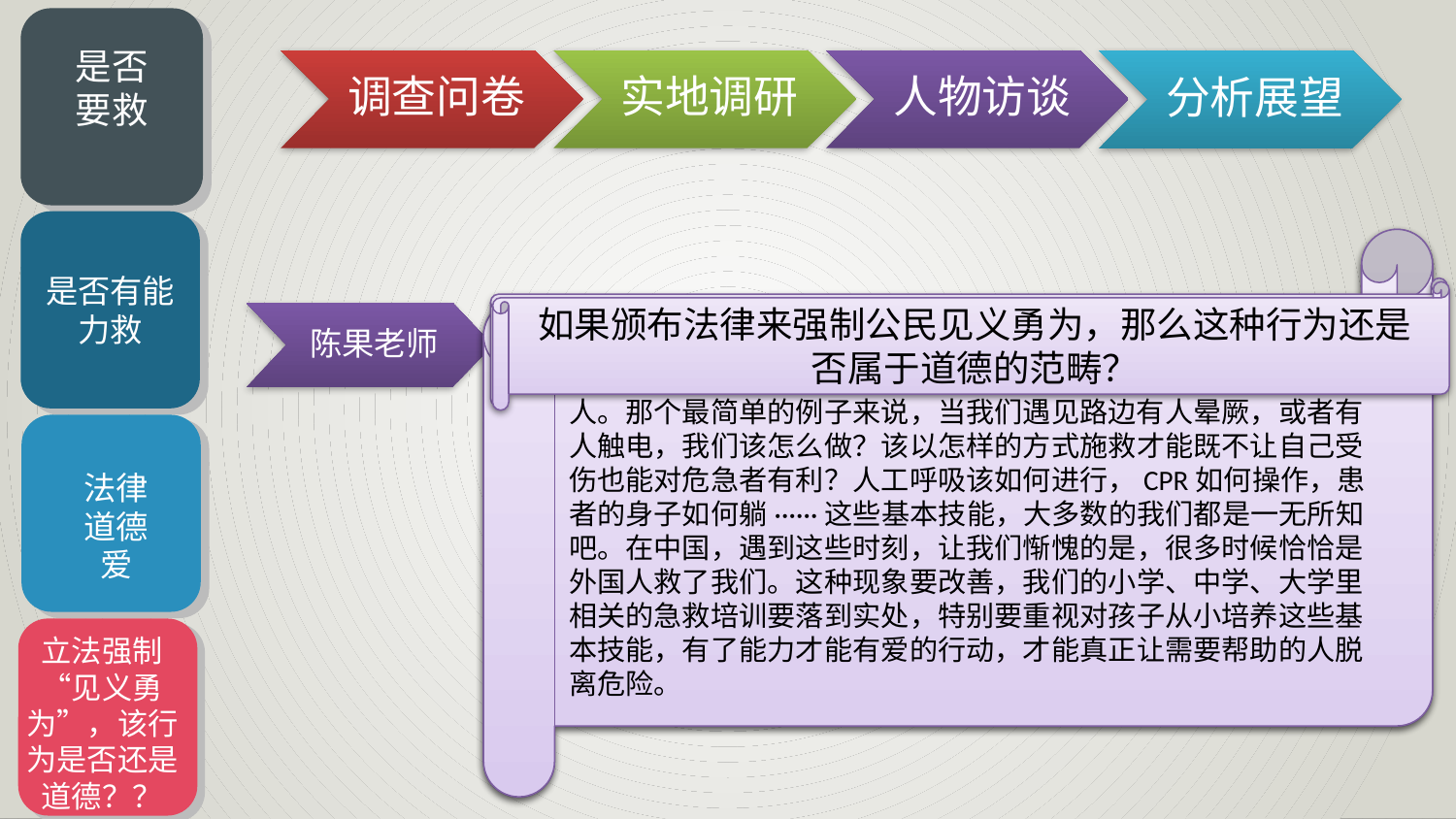

是否
要救

调查问卷
实地调研
人物访谈
分析展望
是否有能力救

当下，是我们的教育出了问题，社会环境出了问题，导致我们内心的善意、勇气、正义没有办法转化成行动，来帮助需要帮助的人。那个最简单的例子来说，当我们遇见路边有人晕厥，或者有人触电，我们该怎么做？该以怎样的方式施救才能既不让自己受伤也能对危急者有利？人工呼吸该如何进行，CPR如何操作，患者的身子如何躺······这些基本技能，大多数的我们都是一无所知吧。在中国，遇到这些时刻，让我们惭愧的是，很多时候恰恰是外国人救了我们。这种现象要改善，我们的小学、中学、大学里相关的急救培训要落到实处，特别要重视对孩子从小培养这些基本技能，有了能力才能有爱的行动，才能真正让需要帮助的人脱离危险。
陈果老师说，就她个人而言，她一定会选择施以援手。“救”与“不救”是一念之间的事情；道德也就在一念之间。现实中可能会有许多人，顾虑自己的好意被误解，或者自己的行为弄巧成拙，而选择心痛地离开。但是，仅存善念而不付诸实施，等同道德是不存在的。事发当时的见义勇为才称得上名副其实的道德。而在平时，我们可以对这类现象做一番仔细思考。当下，由于社会整体存在诸多不完善的地方，精神文明发展与物质文明发展有很多不和谐节奏的地方，人与人之间存在信任危机，法律也不一定在任何时候都是万能的、都是毫无缺陷的，所以我们的思考更应完备。我们应考虑到，在保护自己尽量不受伤害的情况下，去救助患难中的他人，例如，我们可以找寻见证人来避免之后自己被诬陷的情况发生；我们可以拨打120，帮忙叫救护车来帮助病危之人······
法律起着约束和引导的作用，道德要自律，而爱靠本能
如果颁布法律来强制公民见义勇为，那么这种行为还是否属于道德的范畴？
陈果老师

法律
道德
爱

立法强制“见义勇为”，该行为是否还是道德？？